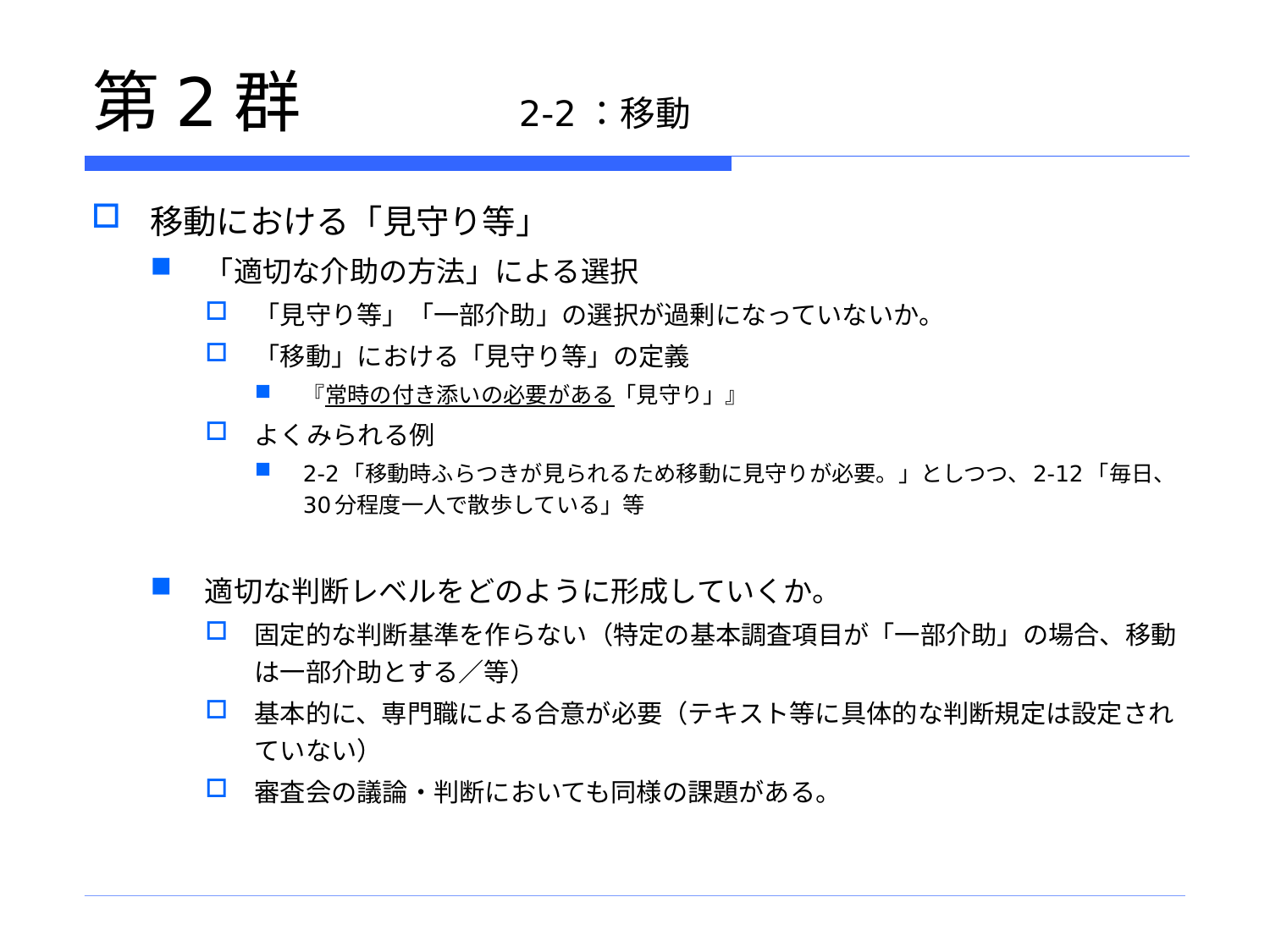

# 第2群　　　2-2：移動
移動における「見守り等」
「適切な介助の方法」による選択
「見守り等」「一部介助」の選択が過剰になっていないか。
「移動」における「見守り等」の定義
『常時の付き添いの必要がある「見守り」』
よくみられる例
2-2「移動時ふらつきが見られるため移動に見守りが必要。」としつつ、2-12「毎日、30分程度一人で散歩している」等

適切な判断レベルをどのように形成していくか。
固定的な判断基準を作らない（特定の基本調査項目が「一部介助」の場合、移動は一部介助とする／等）
基本的に、専門職による合意が必要（テキスト等に具体的な判断規定は設定されていない）
審査会の議論・判断においても同様の課題がある。